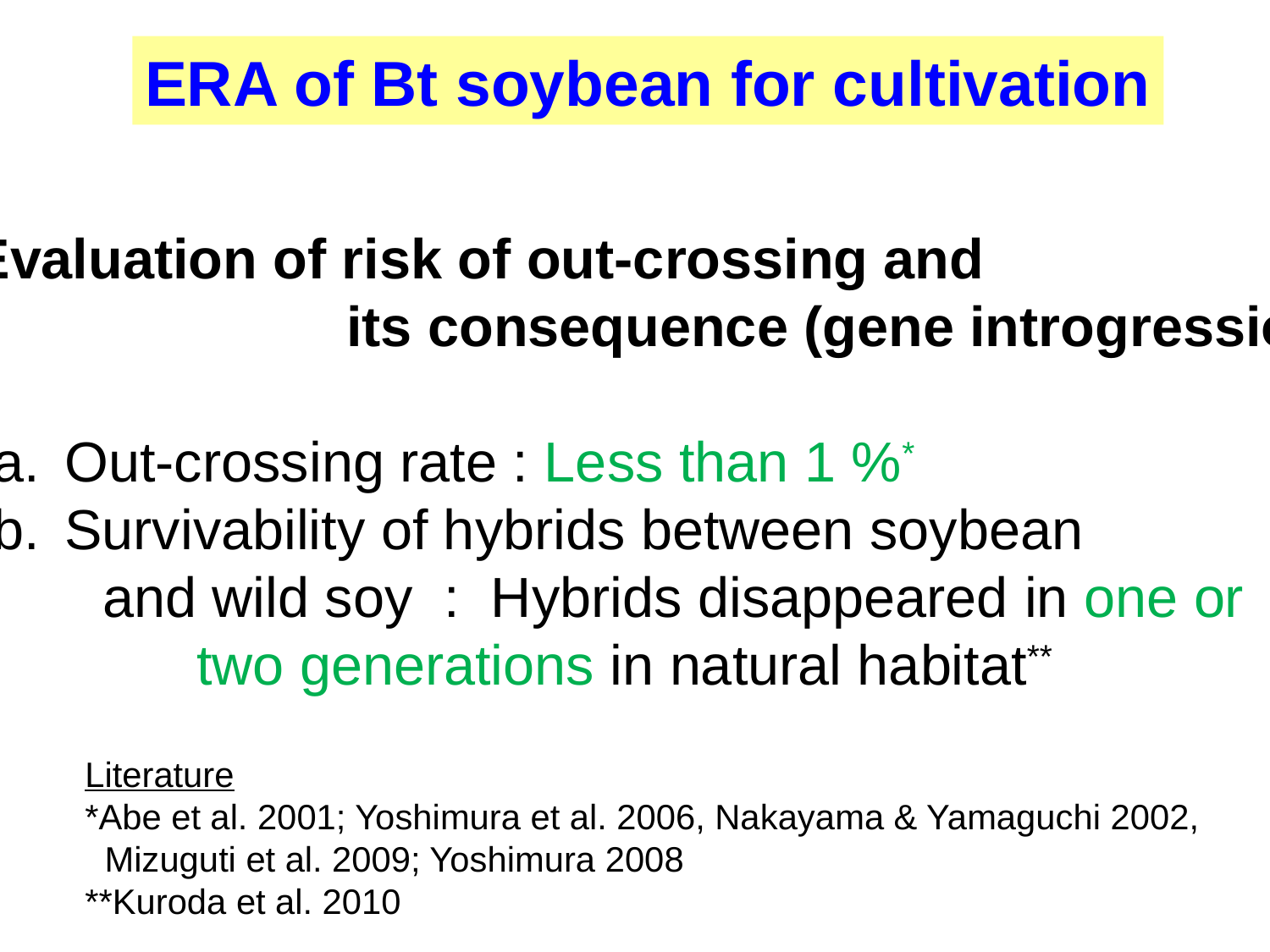

ERA of Bt soybean for cultivation
・Evaluation of risk of out-crossing and
　　　　　　　its consequence (gene introgression)

Out-crossing rate : Less than 1 %*
Survivability of hybrids between soybean
       and wild soy  :  Hybrids disappeared in one or
             two generations in natural habitat**
Literature
*Abe et al. 2001; Yoshimura et al. 2006, Nakayama & Yamaguchi 2002,
  Mizuguti et al. 2009; Yoshimura 2008
**Kuroda et al. 2010